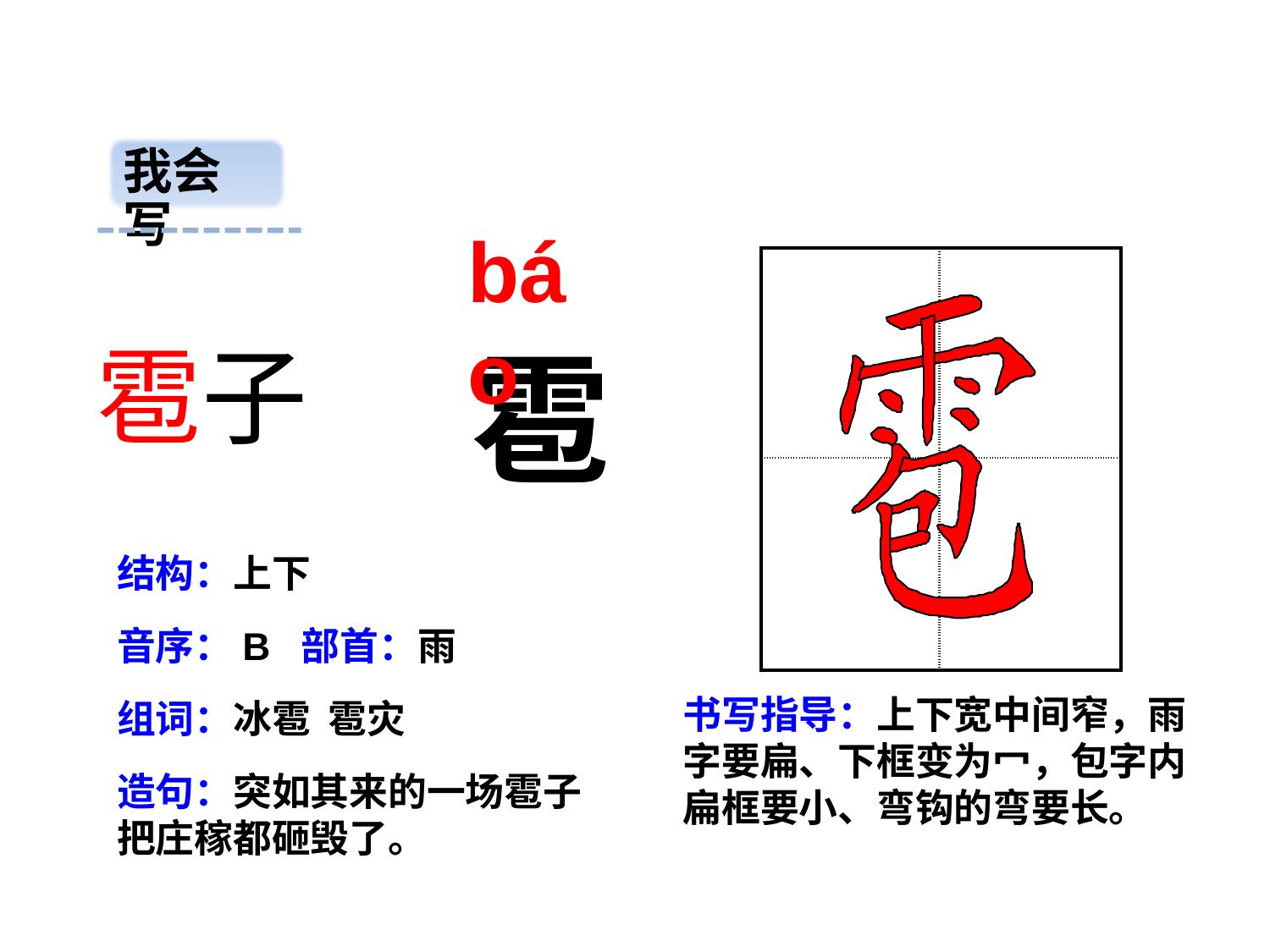

我会写

báo
|  |  |
| --- | --- |
|  |  |

雹子
雹

结构：上下
音序：B  部首：雨
书写指导：上下宽中间窄，雨字要扁、下框变为冖，包字内扁框要小、弯钩的弯要长。
组词：冰雹  雹灾
造句：突如其来的一场雹子把庄稼都砸毁了。